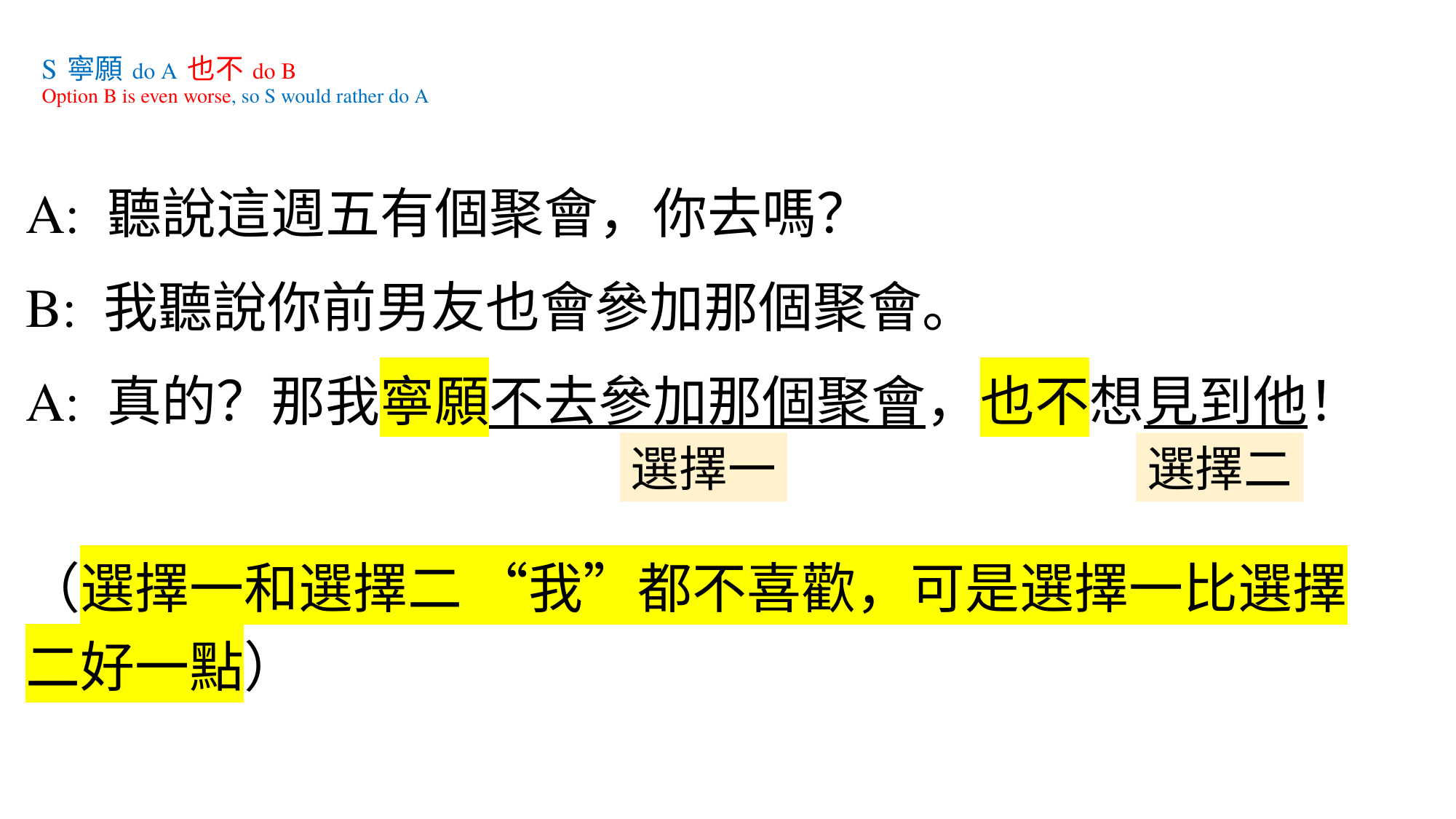

# S 寧願 do A 也不 do B Option B is even worse, so S would rather do A
A: 聽說這週五有個聚會，你去嗎？
B: 我聽說你前男友也會參加那個聚會。
A: 真的？那我寧願不去參加那個聚會，也不想見到他！

（選擇一和選擇二 “我”都不喜歡，可是選擇一比選擇二好一點）

選擇一
選擇二